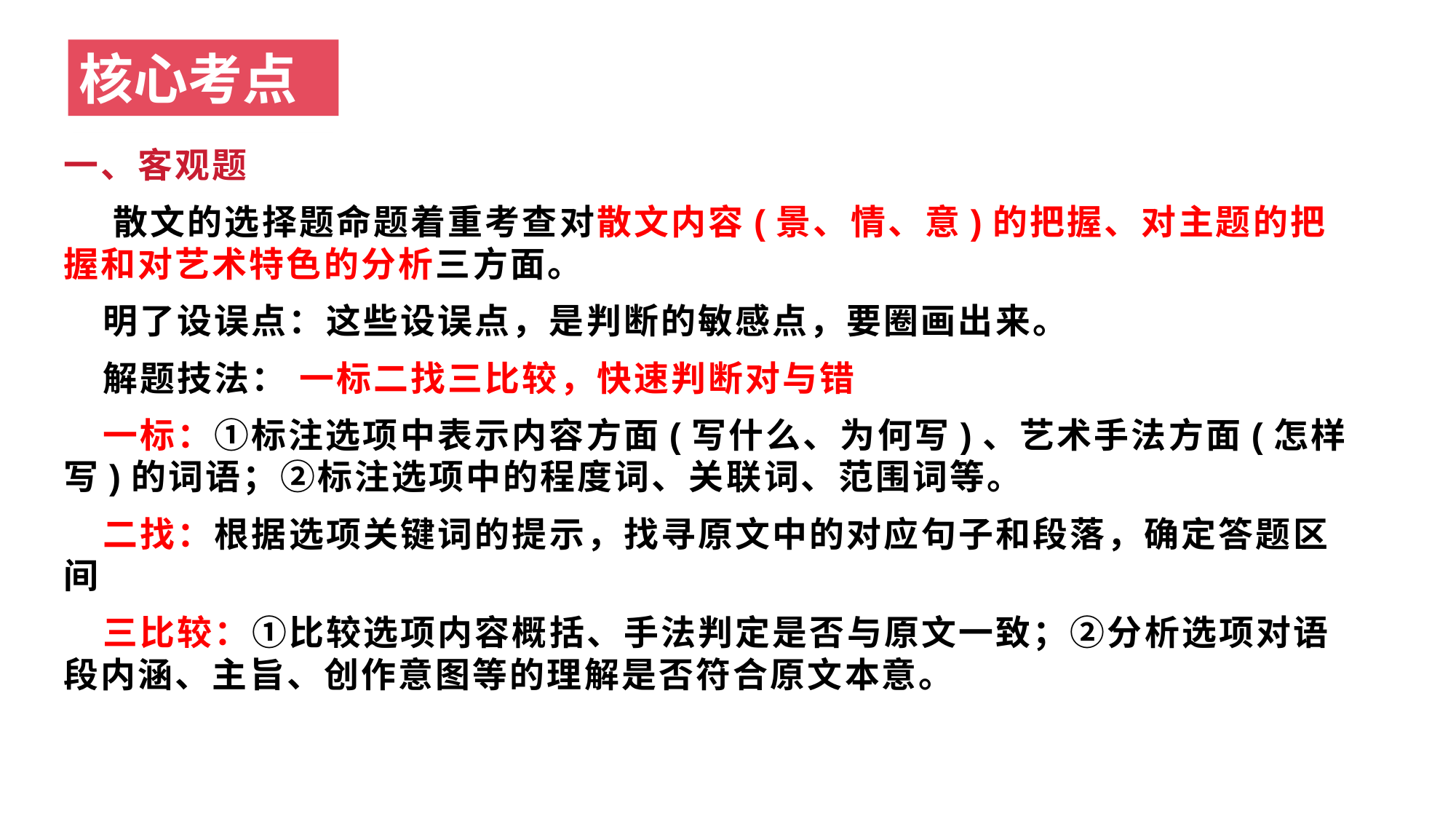

核心考点
一、客观题
    散文的选择题命题着重考查对散文内容(景、情、意)的把握、对主题的把握和对艺术特色的分析三方面。
   明了设误点：这些设误点，是判断的敏感点，要圈画出来。
   解题技法： 一标二找三比较，快速判断对与错
   一标：①标注选项中表示内容方面(写什么、为何写)、艺术手法方面(怎样写)的词语；②标注选项中的程度词、关联词、范围词等。
   二找：根据选项关键词的提示，找寻原文中的对应句子和段落，确定答题区间
   三比较：①比较选项内容概括、手法判定是否与原文一致；②分析选项对语段内涵、主旨、创作意图等的理解是否符合原文本意。